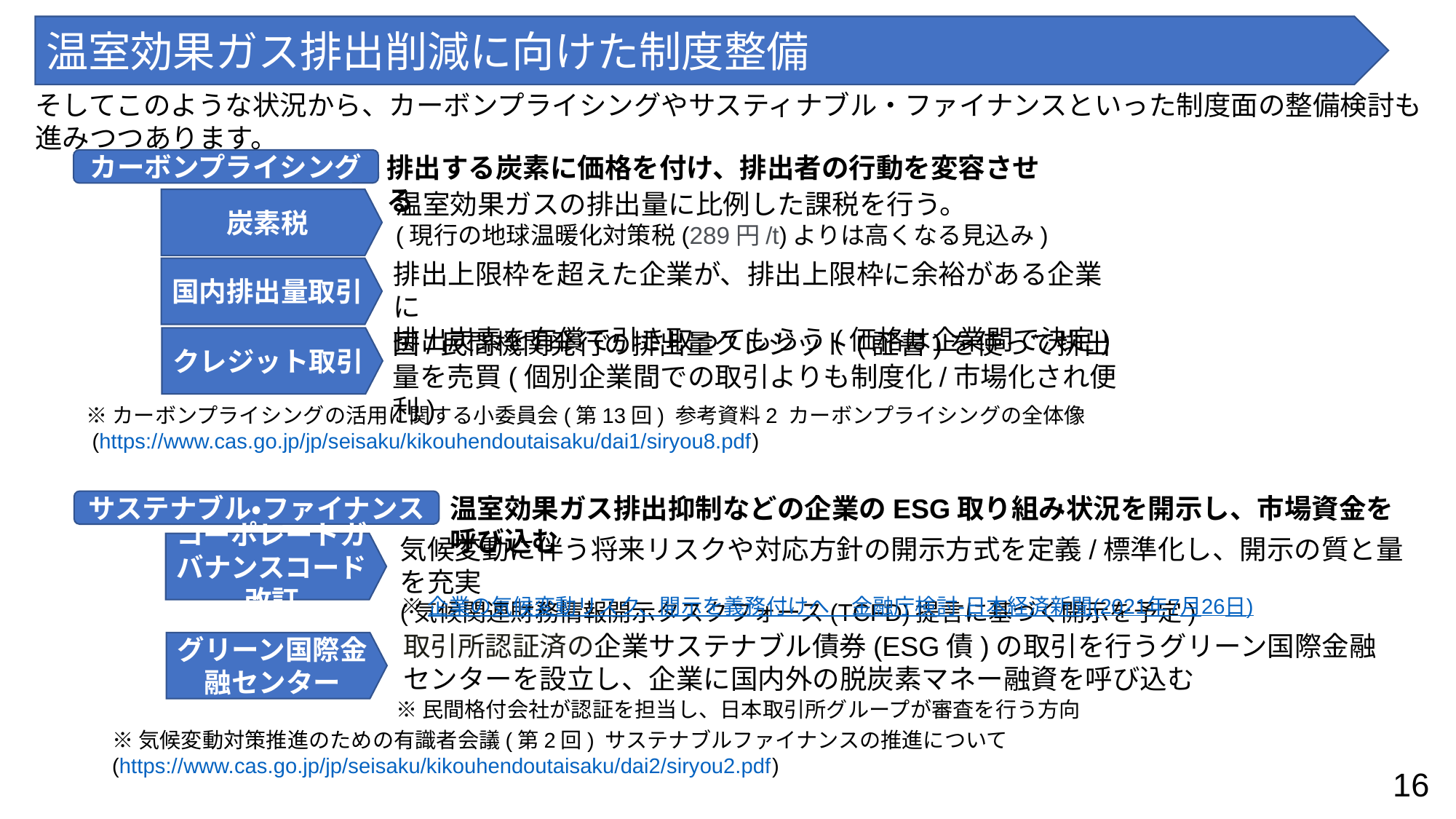

温室効果ガス排出削減に向けた制度整備
そしてこのような状況から、カーボンプライシングやサスティナブル・ファイナンスといった制度面の整備検討も進みつつあります。
カーボンプライシング
排出する炭素に価格を付け、排出者の行動を変容させる
温室効果ガスの排出量に比例した課税を行う。
(現行の地球温暖化対策税(289円/t)よりは高くなる見込み)
炭素税
排出上限枠を超えた企業が、排出上限枠に余裕がある企業に
排出炭素を有償で引き取ってもらう(価格は企業間で決定)
国内排出量取引
国/民間機関発行の排出量クレジット(証書)を使って排出量を売買(個別企業間での取引よりも制度化/市場化され便利)
クレジット取引
※カーボンプライシングの活用に関する小委員会(第13回) 参考資料2 カーボンプライシングの全体像
 (https://www.cas.go.jp/jp/seisaku/kikouhendoutaisaku/dai1/siryou8.pdf)
サステナブル・ファイナンス
温室効果ガス排出抑制などの企業のESG取り組み状況を開示し、市場資金を呼び込む
気候変動に伴う将来リスクや対応方針の開示方式を定義/標準化し、開示の質と量を充実
(気候関連財務情報開示タスクフォース(TCFD)提言に基づく開示を予定)
コーポレートガバナンスコード改訂
※企業の気候変動リスク、開示を義務付けへ　金融庁検討-日本経済新聞(2021年7月26日)
取引所認証済の企業サステナブル債券(ESG債)の取引を行うグリーン国際金融センターを設立し、企業に国内外の脱炭素マネー融資を呼び込む
グリーン国際金融センター
※民間格付会社が認証を担当し、日本取引所グループが審査を行う方向
※気候変動対策推進のための有識者会議(第2回) サステナブルファイナンスの推進について
(https://www.cas.go.jp/jp/seisaku/kikouhendoutaisaku/dai2/siryou2.pdf)